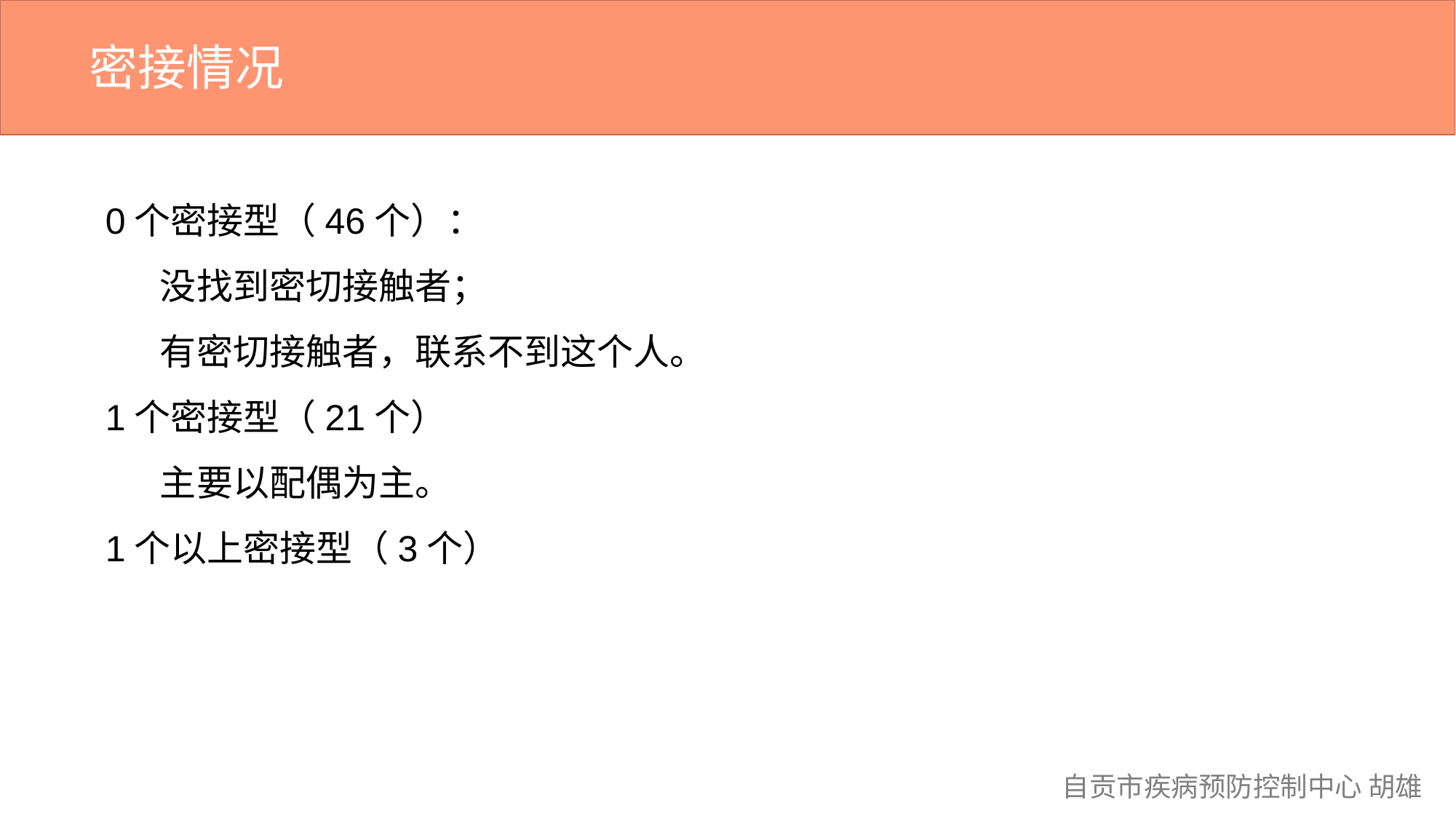

密接情况
0个密接型（46个）：
没找到密切接触者；
有密切接触者，联系不到这个人。
1个密接型（21个）
主要以配偶为主。
1个以上密接型（3个）